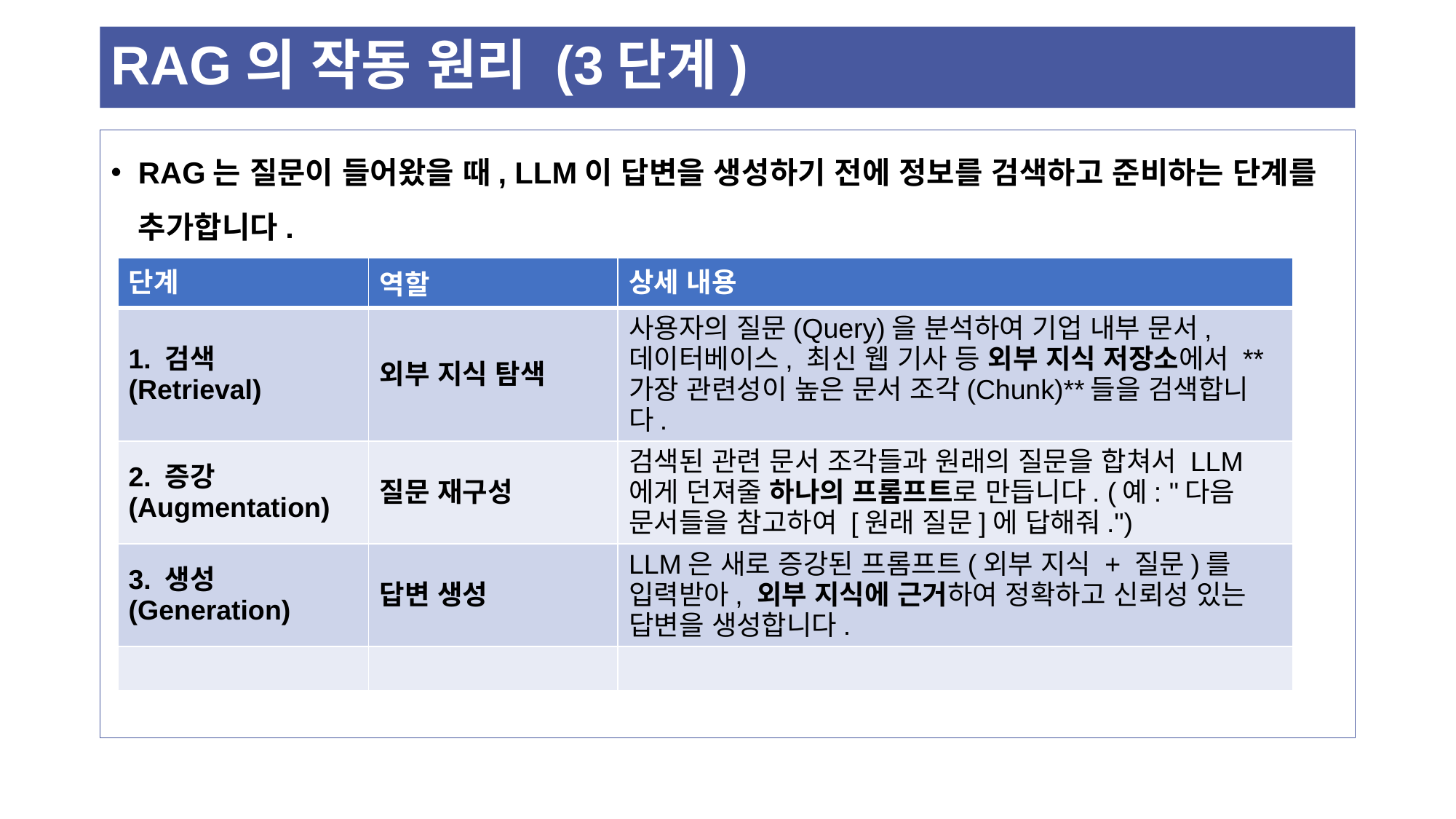

# RAG의 작동 원리 (3단계)
RAG는 질문이 들어왔을 때, LLM이 답변을 생성하기 전에 정보를 검색하고 준비하는 단계를 추가합니다.

| 단계 | 역할 | 상세 내용 |
| --- | --- | --- |
| 1. 검색 (Retrieval) | 외부 지식 탐색 | 사용자의 질문(Query)을 분석하여 기업 내부 문서, 데이터베이스, 최신 웹 기사 등 외부 지식 저장소에서 \*\*가장 관련성이 높은 문서 조각(Chunk)\*\*들을 검색합니다. |
| 2. 증강 (Augmentation) | 질문 재구성 | 검색된 관련 문서 조각들과 원래의 질문을 합쳐서 LLM에게 던져줄 하나의 프롬프트로 만듭니다. (예: "다음 문서들을 참고하여 [원래 질문]에 답해줘.") |
| 3. 생성 (Generation) | 답변 생성 | LLM은 새로 증강된 프롬프트(외부 지식 + 질문)를 입력받아, 외부 지식에 근거하여 정확하고 신뢰성 있는 답변을 생성합니다. |
|  |  |  |